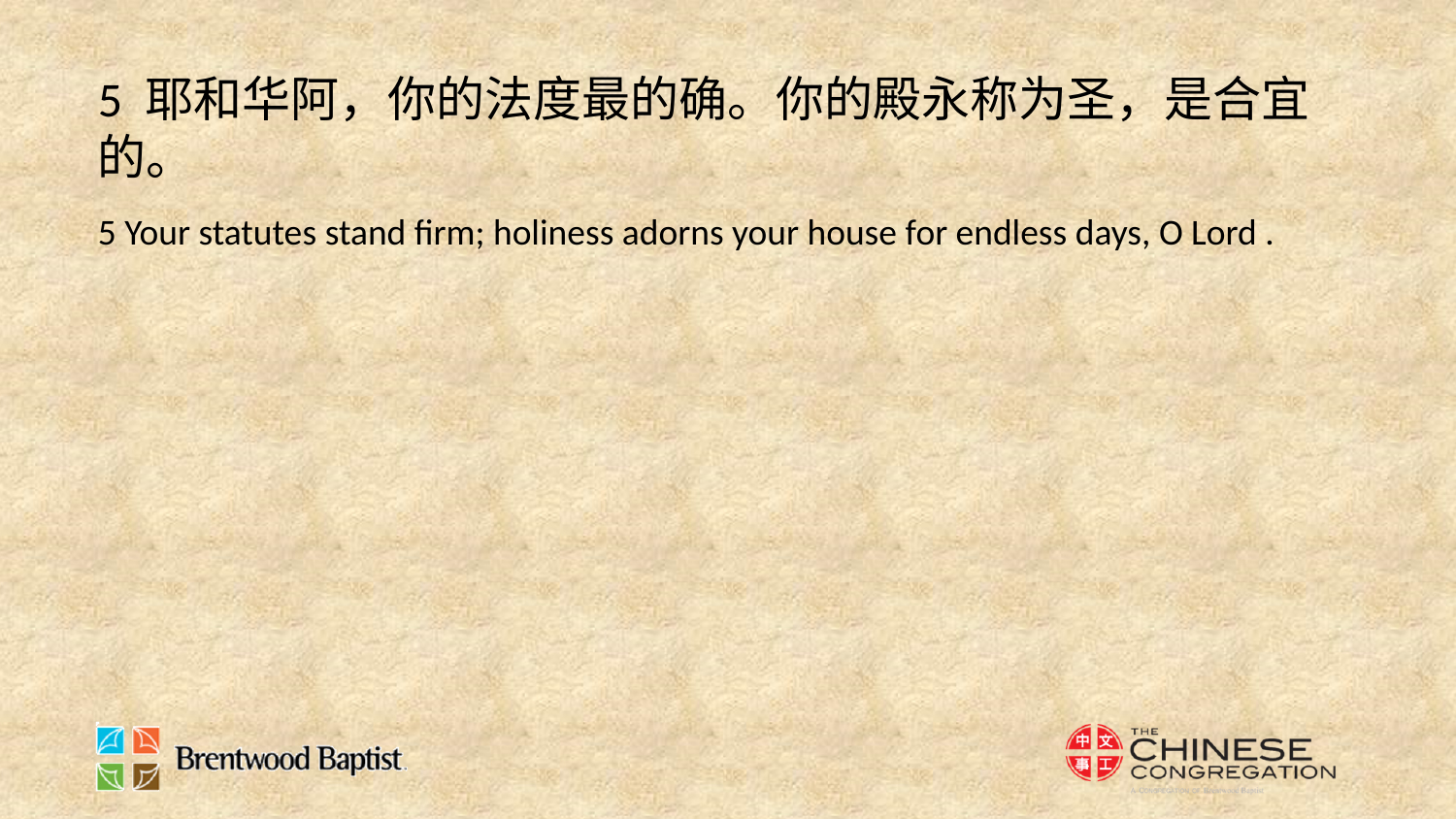

5 耶和华阿，你的法度最的确。你的殿永称为圣，是合宜的。

5 Your statutes stand firm; holiness adorns your house for endless days, O Lord .